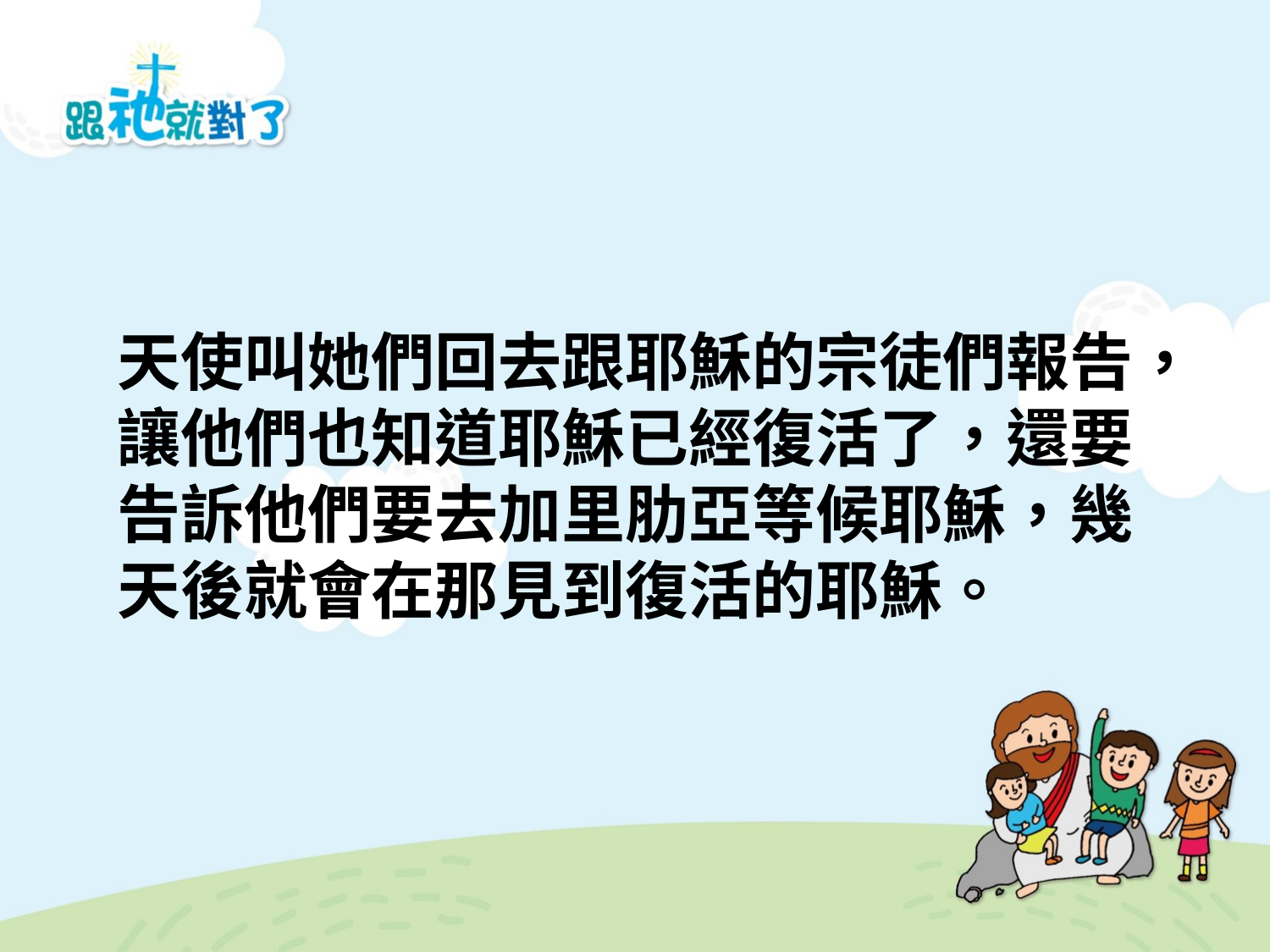

天使叫她們回去跟耶穌的宗徒們報告，讓他們也知道耶穌已經復活了，還要告訴他們要去加里肋亞等候耶穌，幾天後就會在那見到復活的耶穌。